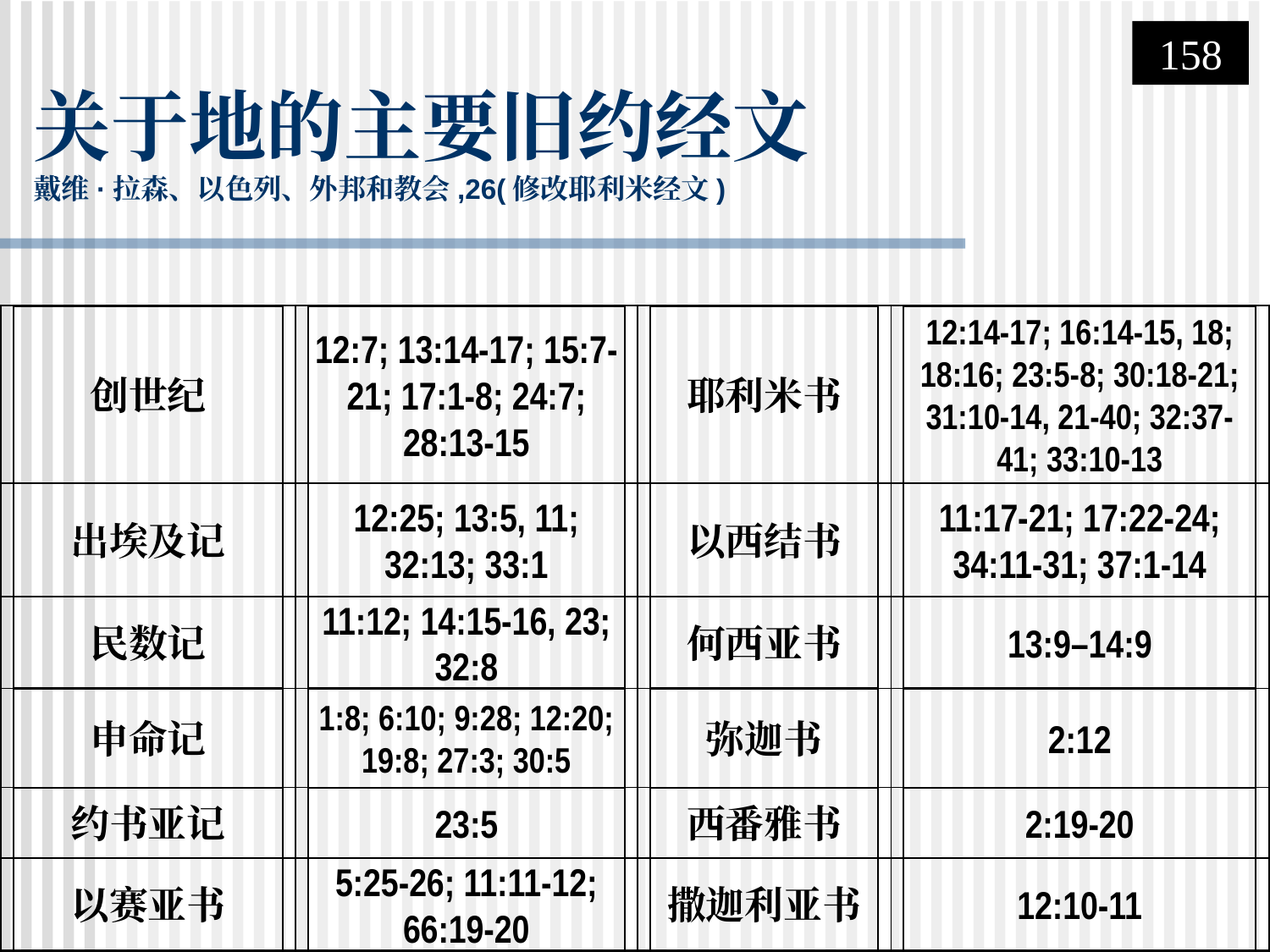

158
关于地的主要旧约经文
戴维·拉森、以色列、外邦和教会,26(修改耶利米经文) ‏

创世纪

12:7; 13:14-17; 15:7-21; 17:1-8; 24:7; 28:13-15

耶利米书

12:14-17; 16:14-15, 18; 18:16; 23:5-8; 30:18-21; 31:10-14, 21-40; 32:37-41; 33:10-13

出埃及记

12:25; 13:5, 11; 32:13; 33:1

以西结书

11:17-21; 17:22-24; 34:11-31; 37:1-14

民数记

11:12; 14:15-16, 23; 32:8

何西亚书

13:9–14:9

申命记

1:8; 6:10; 9:28; 12:20; 19:8; 27:3; 30:5

弥迦书

2:12

约书亚记

23:5

西番雅书

2:19-20

以赛亚书

5:25-26; 11:11-12; 66:19-20

撒迦利亚书

12:10-11